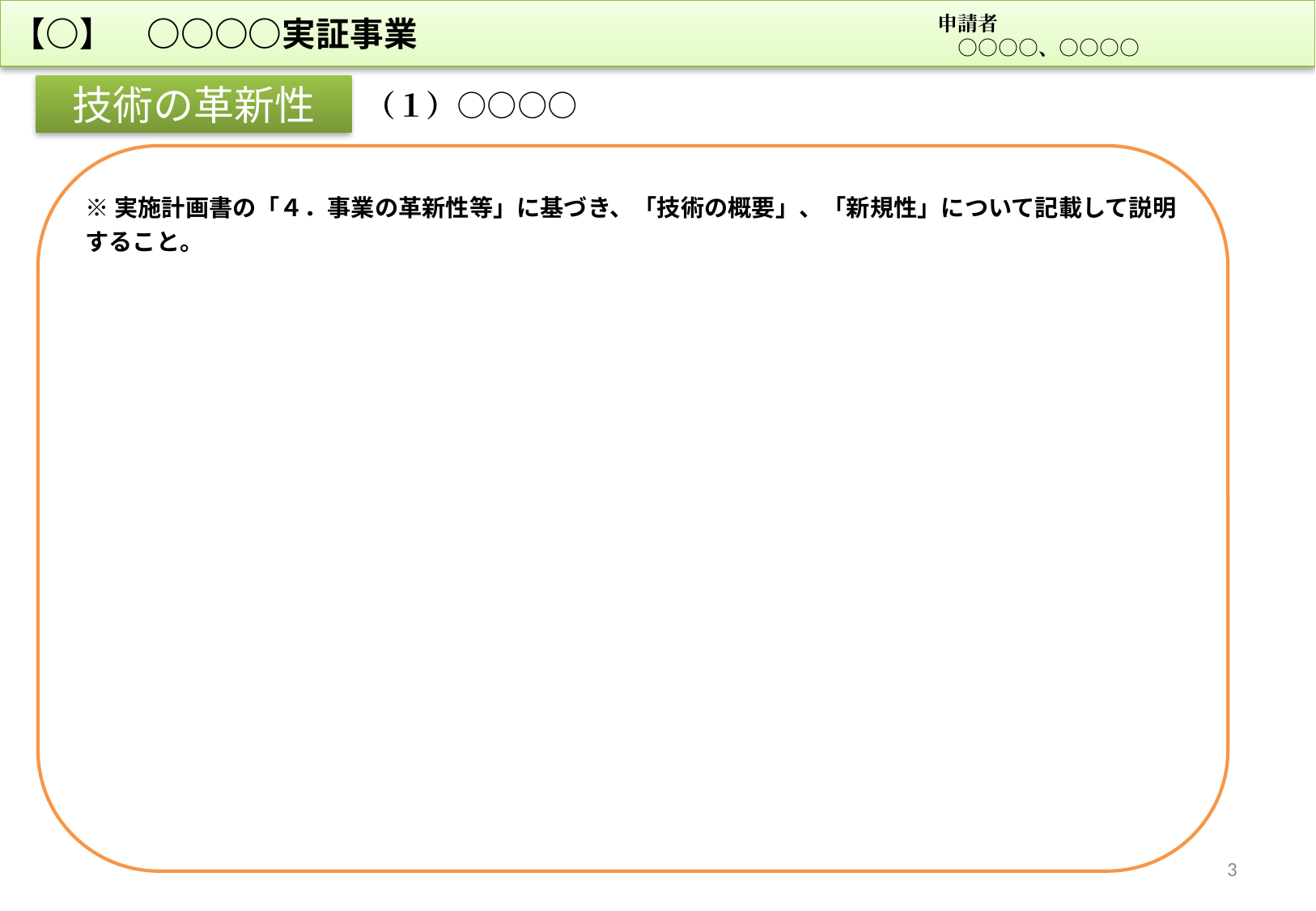

【○】　○○○○実証事業
申請者
　○○○○、○○○○
技術の革新性
（１）○○○○
※実施計画書の「４．事業の革新性等」に基づき、「技術の概要」、「新規性」について記載して説明すること。
3